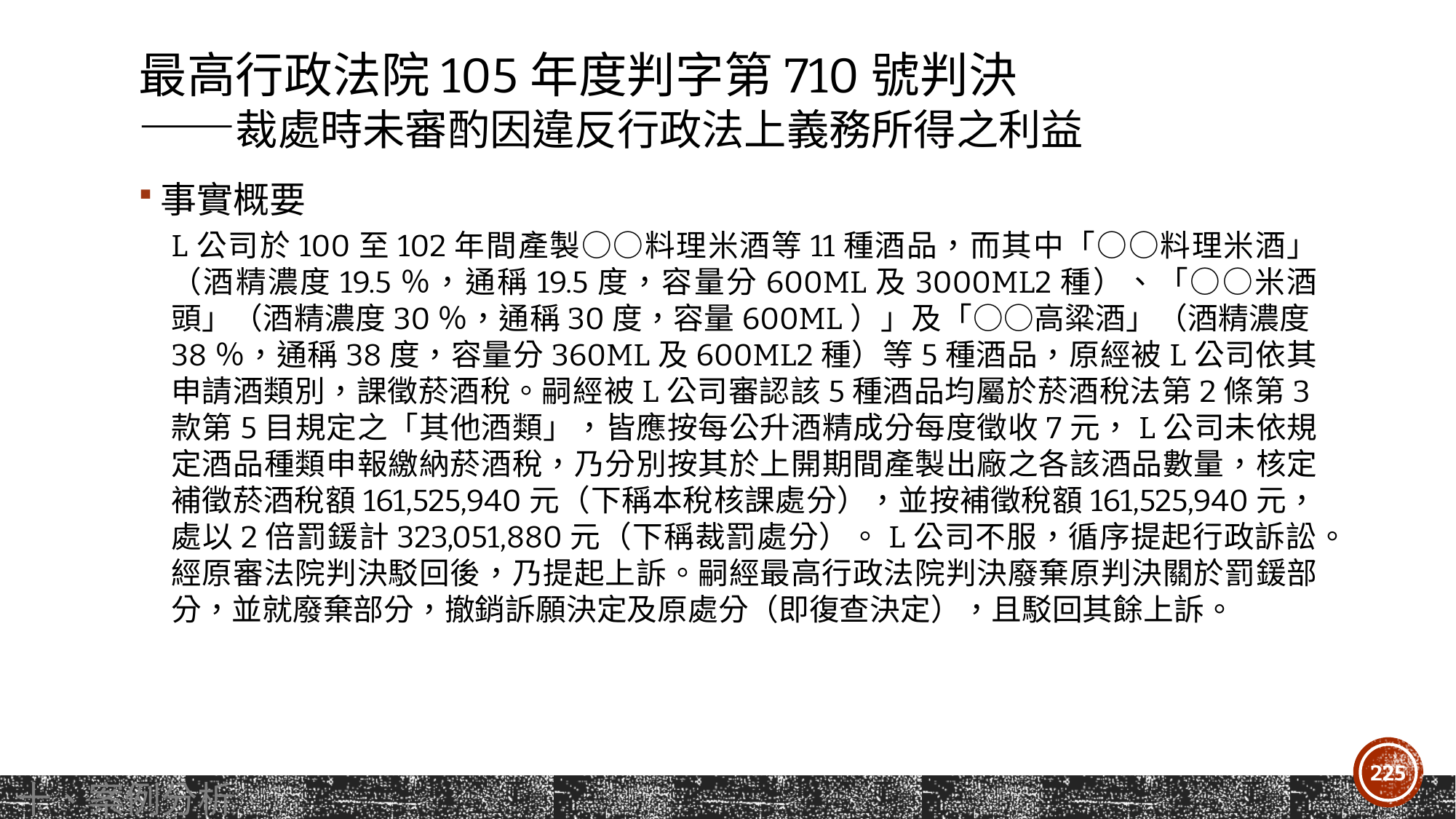

# 最高行政法院105年度判字第710號判決 ——裁處時未審酌因違反行政法上義務所得之利益
事實概要
L公司於100至102年間產製○○料理米酒等11種酒品，而其中「○○料理米酒」（酒精濃度19.5％，通稱19.5度，容量分600ML及3000ML2種）、「○○米酒頭」（酒精濃度30％，通稱30度，容量600ML）」及「○○高粱酒」（酒精濃度38％，通稱38度，容量分360ML及600ML2種）等5種酒品，原經被L公司依其申請酒類別，課徵菸酒稅。嗣經被L公司審認該5種酒品均屬於菸酒稅法第2條第3款第5目規定之「其他酒類」，皆應按每公升酒精成分每度徵收7元，L公司未依規定酒品種類申報繳納菸酒稅，乃分別按其於上開期間產製出廠之各該酒品數量，核定補徵菸酒稅額161,525,940元（下稱本稅核課處分），並按補徵稅額161,525,940元，處以2倍罰鍰計323,051,880元（下稱裁罰處分）。L公司不服，循序提起行政訴訟。經原審法院判決駁回後，乃提起上訴。嗣經最高行政法院判決廢棄原判決關於罰鍰部分，並就廢棄部分，撤銷訴願決定及原處分（即復查決定），且駁回其餘上訴。

225